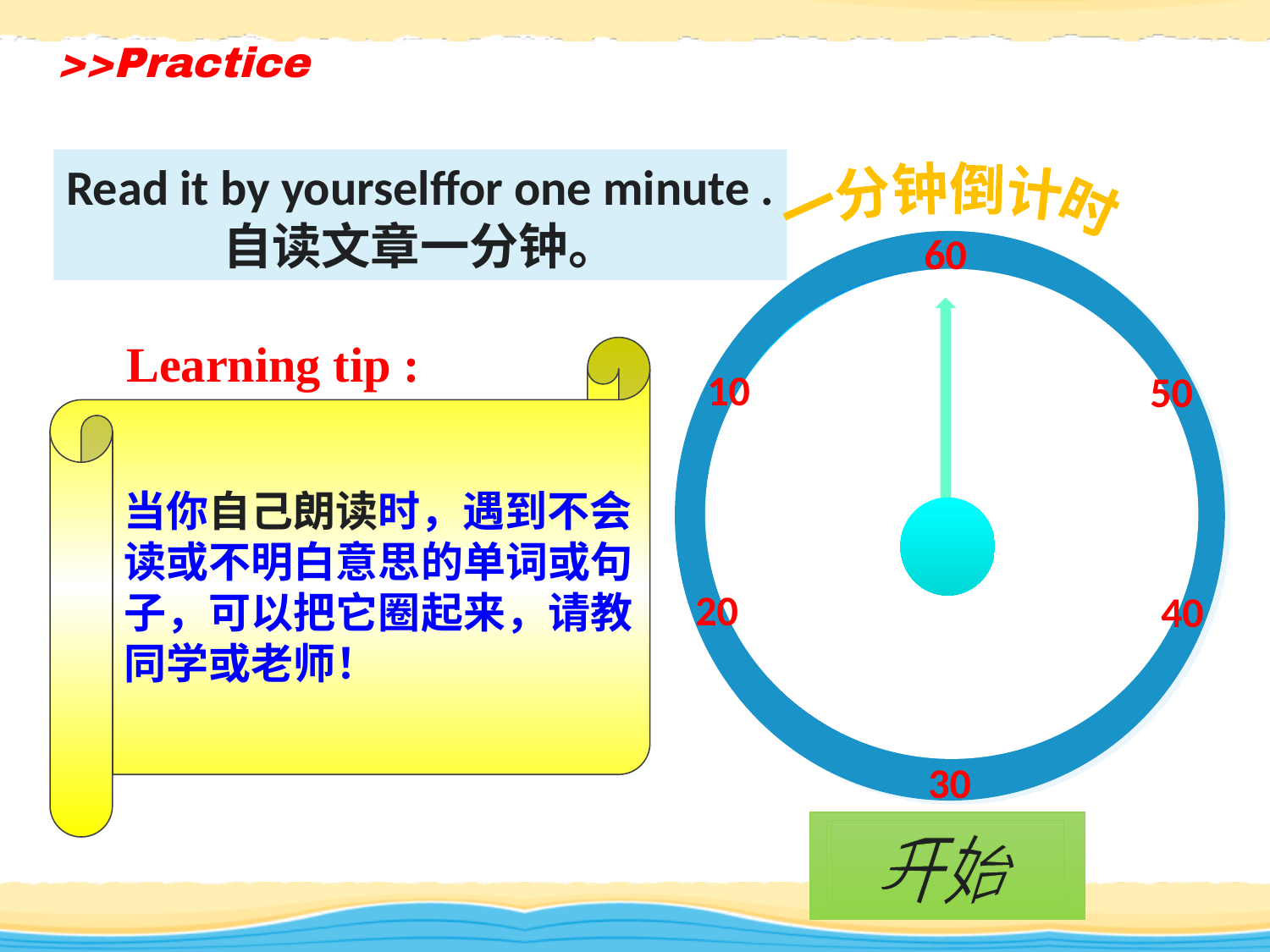

>>Practice
Read it by yourselffor one minute .
自读文章一分钟。
一分钟倒计时
60

Learning tip :

10
10
50
当你自己朗读时，遇到不会读或不明白意思的单词或句子，可以把它圈起来，请教同学或老师！

20
20
40
30
30

开始